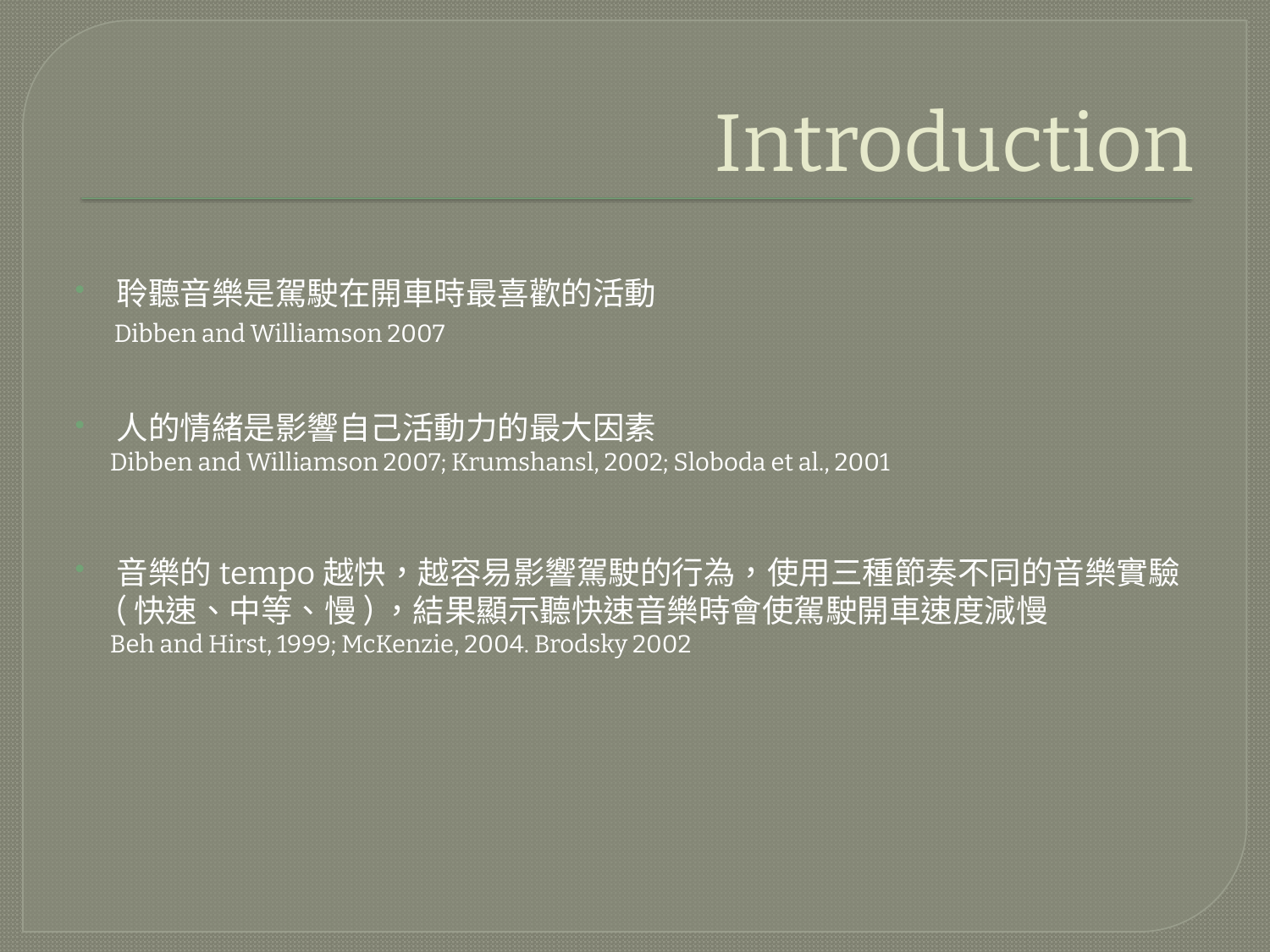

# Introduction

聆聽音樂是駕駛在開車時最喜歡的活動
      Dibben and Williamson 2007

人的情緒是影響自己活動力的最大因素
       Dibben and Williamson 2007; Krumshansl, 2002; Sloboda et al., 2001

音樂的tempo越快，越容易影響駕駛的行為，使用三種節奏不同的音樂實驗(快速、中等、慢)，結果顯示聽快速音樂時會使駕駛開車速度減慢
       Beh and Hirst, 1999; McKenzie, 2004. Brodsky 2002